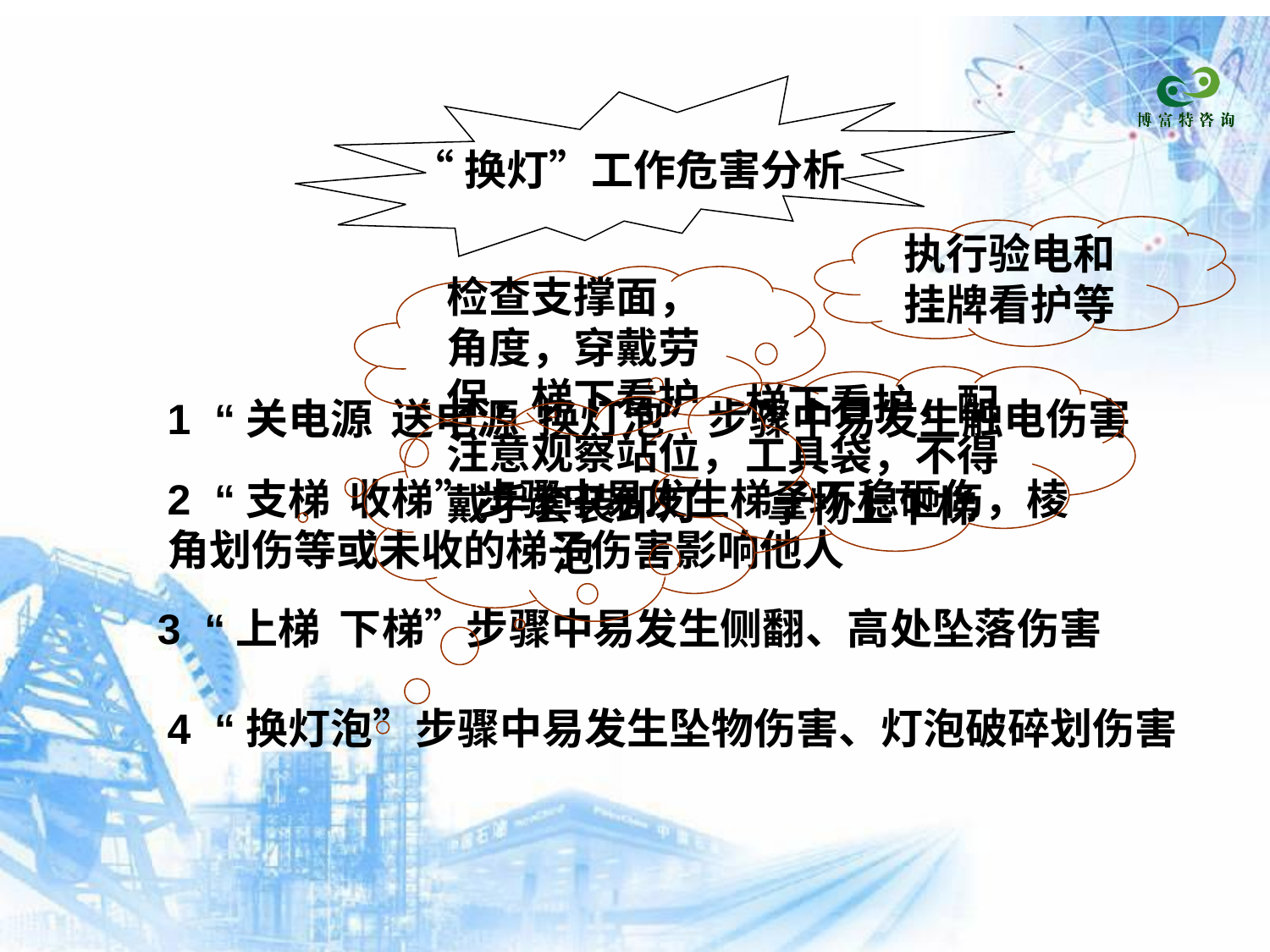

“换灯”工作危害分析
执行验电和挂牌看护等
检查支撑面，角度，穿戴劳保，梯下看护
梯下看护，配工具袋，不得拿物上下梯
1  “关电源  送电源  换灯泡”步骤中易发生触电伤害
注意观察站位，戴手套装卸灯泡
2  “支梯  收梯”步骤中易发生梯子不稳砸伤，棱角划伤等或未收的梯子伤害影响他人
3  “上梯  下梯”步骤中易发生侧翻、高处坠落伤害
4  “换灯泡”步骤中易发生坠物伤害、灯泡破碎划伤害